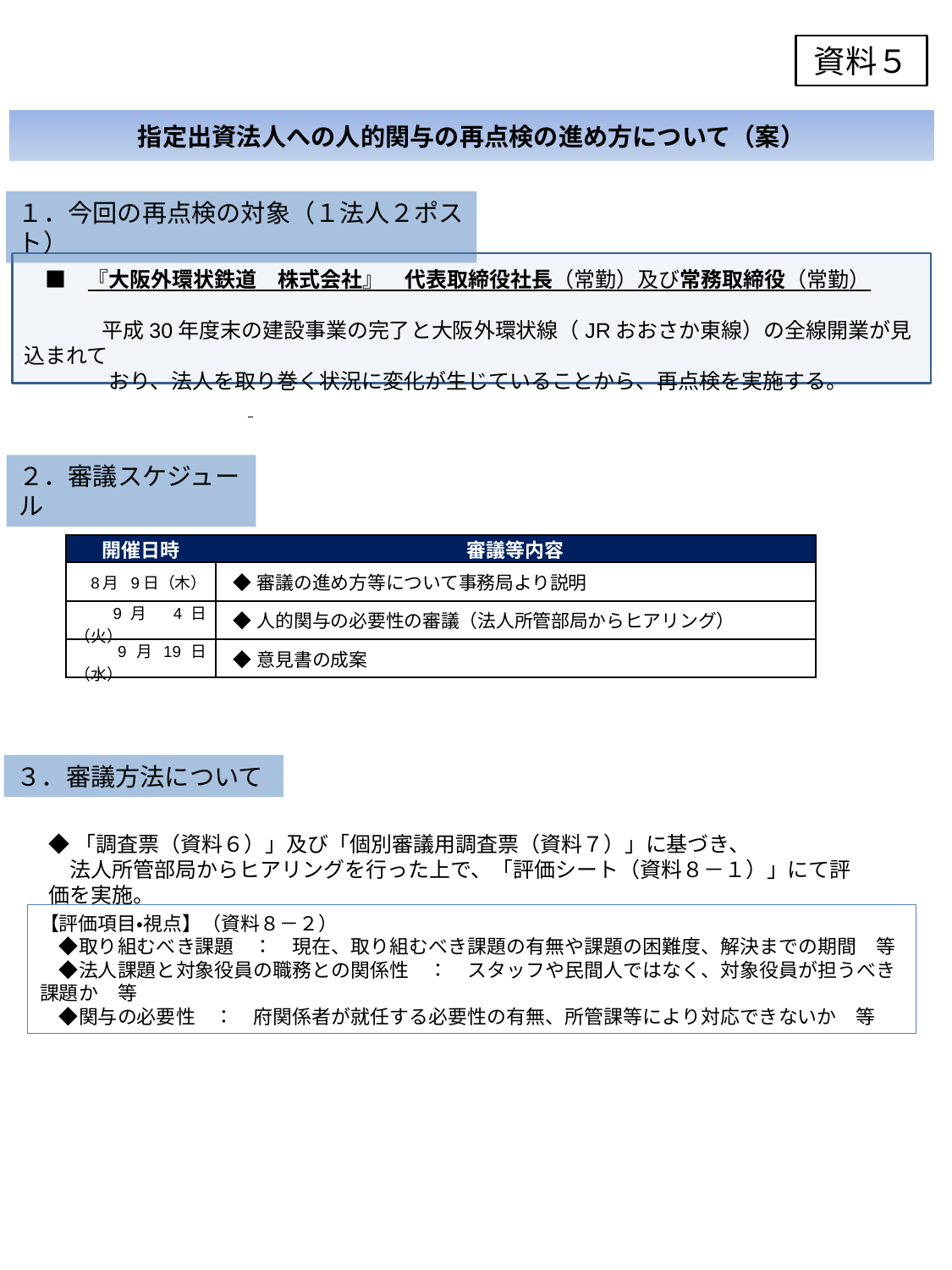

資料５
指定出資法人への人的関与の再点検の進め方について（案）
１．今回の再点検の対象（１法人２ポスト）

　■　『大阪外環状鉄道　株式会社』　代表取締役社長（常勤）及び常務取締役（常勤）

 　　　 平成30年度末の建設事業の完了と大阪外環状線（JRおおさか東線）の全線開業が見込まれて
　　　　おり、法人を取り巻く状況に変化が生じていることから、再点検を実施する。
２．審議スケジュール
| 開催日時 | 審議等内容 |
| --- | --- |
| 8月 9日（木） | ◆審議の進め方等について事務局より説明 |
| 9月 4日（火） | ◆人的関与の必要性の審議（法人所管部局からヒアリング） |
| 9月19日（水） | ◆意見書の成案 |
３．審議方法について
◆「調査票（資料６）」及び「個別審議用調査票（資料７）」に基づき、
　法人所管部局からヒアリングを行った上で、「評価シート（資料８－１）」にて評価を実施。
【評価項目・視点】（資料８－２）
　◆取り組むべき課題　：　現在、取り組むべき課題の有無や課題の困難度、解決までの期間　等
　◆法人課題と対象役員の職務との関係性　：　スタッフや民間人ではなく、対象役員が担うべき課題か　等
　◆関与の必要性　：　府関係者が就任する必要性の有無、所管課等により対応できないか　等